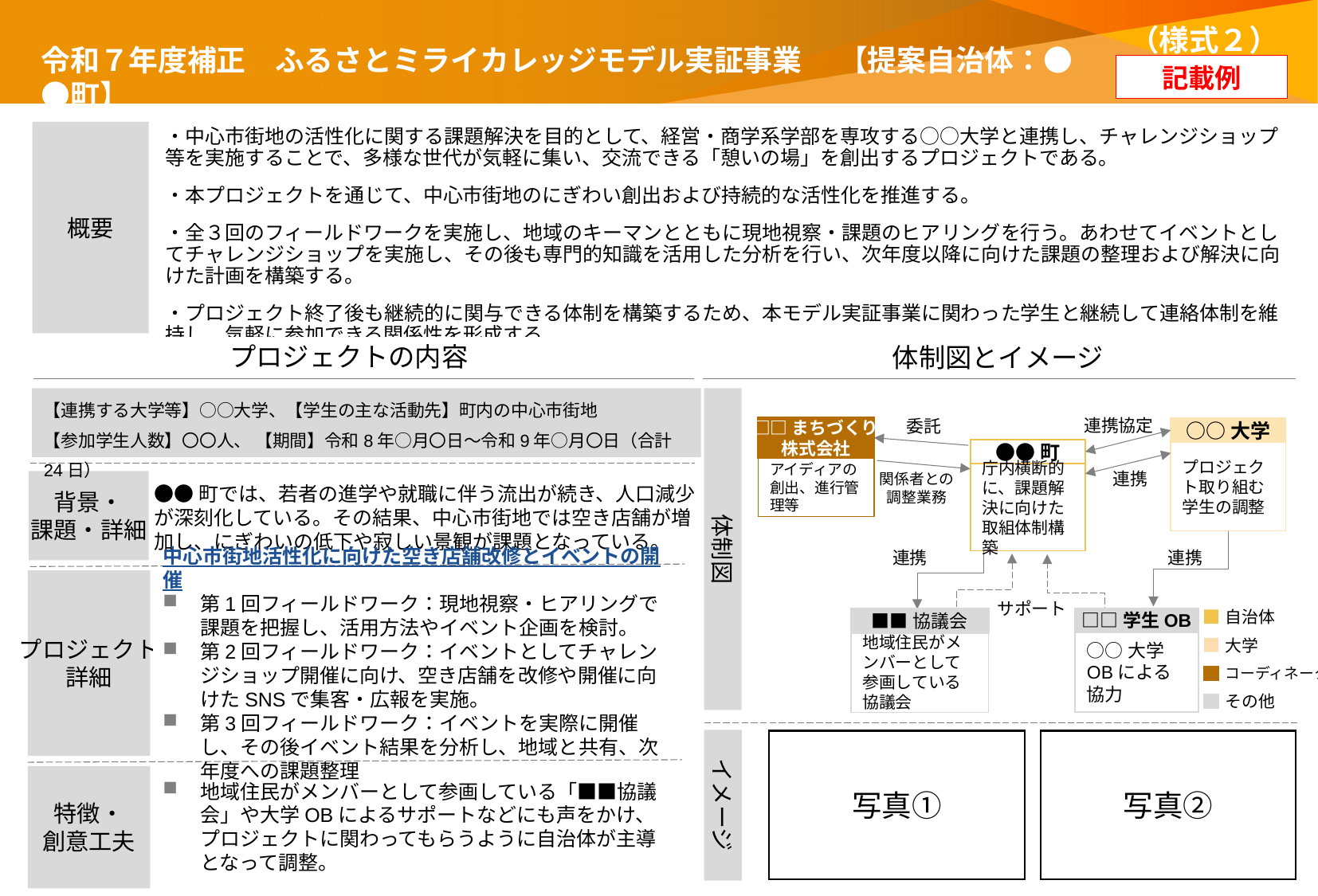

（様式２）
令和７年度補正　ふるさとミライカレッジモデル実証事業　 【提案自治体：●●町】
記載例
・中心市街地の活性化に関する課題解決を目的として、経営・商学系学部を専攻する○○大学と連携し、チャレンジショップ等を実施することで、多様な世代が気軽に集い、交流できる「憩いの場」を創出するプロジェクトである。
・本プロジェクトを通じて、中心市街地のにぎわい創出および持続的な活性化を推進する。
・全３回のフィールドワークを実施し、地域のキーマンとともに現地視察・課題のヒアリングを行う。あわせてイベントとしてチャレンジショップを実施し、その後も専門的知識を活用した分析を行い、次年度以降に向けた課題の整理および解決に向けた計画を構築する。
・プロジェクト終了後も継続的に関与できる体制を構築するため、本モデル実証事業に関わった学生と継続して連絡体制を維持し、気軽に参加できる関係性を形成する。
概要
プロジェクトの内容
体制図とイメージ
【連携する大学等】○○大学、【学生の主な活動先】町内の中心市街地
【参加学生人数】〇〇人、 【期間】令和8年○月〇日～令和9年○月〇日（合計24日）

体制図
委託
連携協定
□□まちづくり
株式会社
アイディアの創出、進行管理等
○○大学
プロジェクト取り組む学生の調整
●●町
庁内横断的に、課題解決に向けた取組体制構築
連携
背景・
課題・詳細
関係者との
調整業務
●●町では、若者の進学や就職に伴う流出が続き、人口減少が深刻化している。その結果、中心市街地では空き店舗が増加し、にぎわいの低下や寂しい景観が課題となっている。
連携
連携
プロジェクト
詳細
中心市街地活性化に向けた空き店舗改修とイベントの開催
第1回フィールドワーク：現地視察・ヒアリングで課題を把握し、活用方法やイベント企画を検討。
第2回フィールドワーク：イベントとしてチャレンジショップ開催に向け、空き店舗を改修や開催に向けたSNSで集客・広報を実施。
第3回フィールドワーク：イベントを実際に開催し、その後イベント結果を分析し、地域と共有、次年度への課題整理
サポート
□□学生OB
○○大学OBによる協力
■■協議会
地域住民がメンバーとして参画している協議会

自治体

大学

コーディネーター

その他
イメージ
写真①
写真②
地域住民がメンバーとして参画している「■■協議会」や大学OBによるサポートなどにも声をかけ、プロジェクトに関わってもらうように自治体が主導となって調整。
特徴・
創意工夫